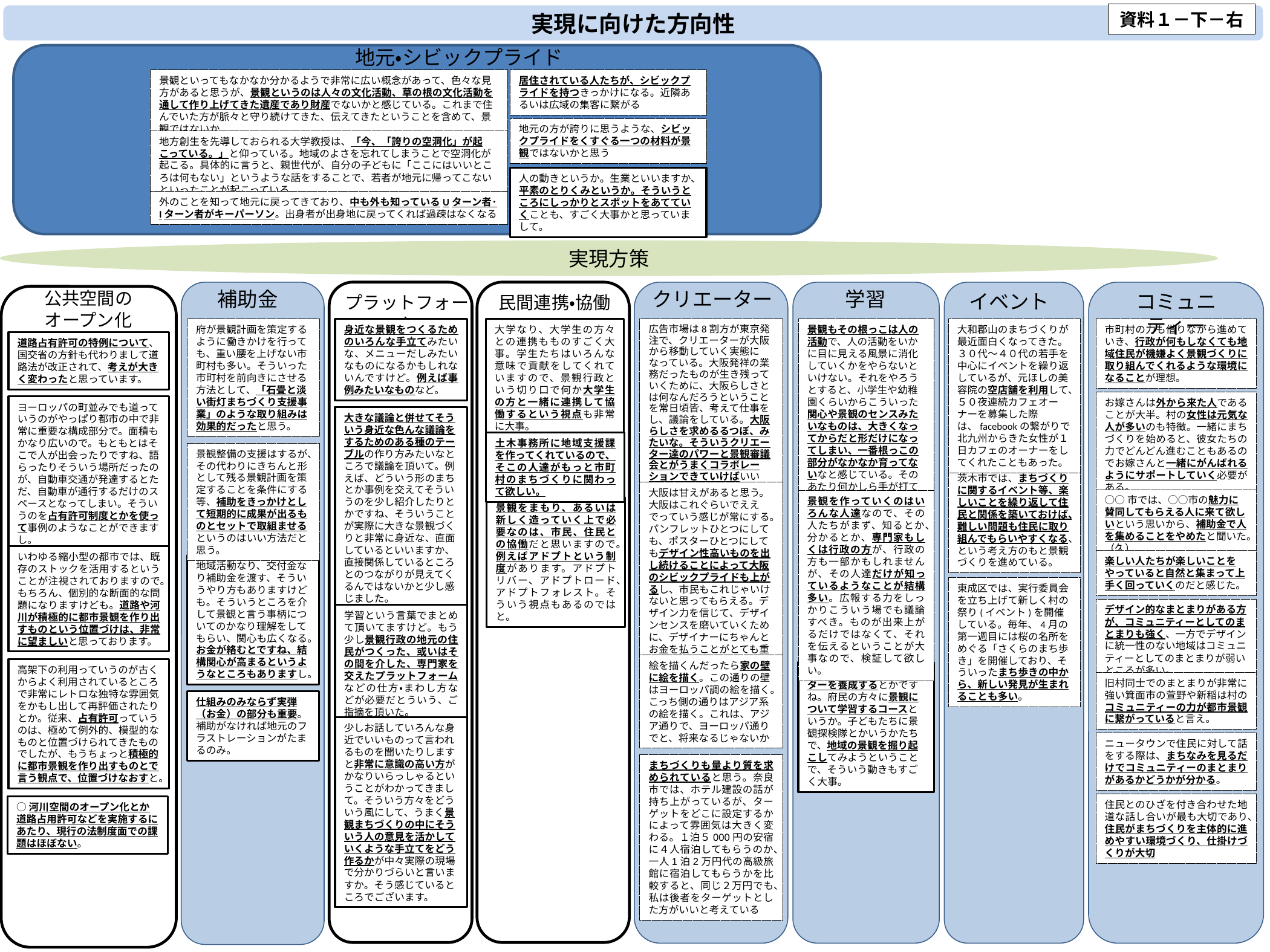

資料１－下－右
実現に向けた方向性

地元・シビックプライド

景観といってもなかなか分かるようで非常に広い概念があって、色々な見方があると思うが、景観というのは人々の文化活動、草の根の文化活動を通して作り上げてきた遺産であり財産でないかと感じている。これまで住んでいた方が脈々と守り続けてきた、伝えてきたということを含めて、景観ではないか
居住されている人たちが、シビックプライドを持つきっかけになる。近隣あるいは広域の集客に繋がる
地元の方が誇りに思うような、シビックプライドをくすぐる一つの材料が景観ではないかと思う
地方創生を先導しておられる大学教授は、「今、「誇りの空洞化」が起こっている。」と仰っている。地域のよさを忘れてしまうことで空洞化が起こる。具体的に言うと、親世代が、自分の子どもに「ここにはいいところは何もない」というような話をすることで、若者が地元に帰ってこないといったことが起こっている
人の動きというか。生業といいますか、平素のとりくみというか。そういうところにしっかりとスポットをあてていくことも、すごく大事かと思っていまして。
外のことを知って地元に戻ってきており、中も外も知っているUターン者･Iターン者がキーパーソン。出身者が出身地に戻ってくれば過疎はなくなる
実現方策

補助金

クリエーター
学習

公共空間の
オープン化
イベント
コミュニティー

プラットフォーム
民間連携・協働
府が景観計画を策定するように働きかけを行っても、重い腰を上げない市町村も多い。そういった市町村を前向きにさせる方法として、「石畳と淡い街灯まちづくり支援事業」のような取り組みは効果的だったと思う。
身近な景観をつくるためのいろんな手立てみたいな、メニューだしみたいなものになるかもしれないんですけど。例えば事例みたいなものなど。
大学なり、大学生の方々との連携もものすごく大事。学生たちはいろんな意味で貢献をしてくれていますので、景観行政という切り口で何か大学生の方と一緒に連携して協働するという視点も非常に大事。
広告市場は8割方が東京発注で、クリエーターが大阪から移動していく実態になっている。大阪発祥の業務だったものが生き残っていくために、大阪らしさとは何なんだろうということを常日頃皆、考えて仕事をし、議論をしている。大阪らしさを求めるるつぼ、みたいな。そういうクリエーター達のパワーと景観審議会とがうまくコラボレーションできていけばいい
景観もその根っこは人の活動で、人の活動をいかに目に見える風景に消化していくかをやらないといけない。それをやろうとすると、小学生や幼稚園くらいからこういった関心や景観のセンスみたいなものは、大きくなってからだと形だけになってしまい、一番根っこの部分がなかなか育ってないなと感じている。そのあたり何かしら手が打てないのか。
大和郡山のまちづくりが最近面白くなってきた。３０代～４０代の若手を中心にイベントを繰り返しているが、元ほしの美容院の空店舗を利用して、５０夜連続カフェオーナーを募集した際は、facebookの繋がりで北九州からきた女性が１日カフェのオーナーをしてくれたこともあった。
市町村の力も借りながら進めていき、行政が何もしなくても地域住民が機嫌よく景観づくりに取り組んでくれるような環境になることが理想。
道路占有許可の特例について、国交省の方針も代わりまして道路法が改正されて、考えが大きく変わったと思っています。
お嫁さんは外から来た人であることが大半。村の女性は元気な人が多いのも特徴。一緒にまちづくりを始めると、彼女たちの力でどんどん進むこともあるのでお嫁さんと一緒にがんばれるようにサポートしていく必要がある。
ヨーロッパの町並みでも道っていうのがやっぱり都市の中で非常に重要な構成部分で。面積もかなり広いので。もともとはそこで人が出会ったりですね、語らったりそういう場所だったのが、自動車交通が発達するとただ、自動車が通行するだけのスペースとなってしまい。そういうのを占有許可制度とかを使って事例のようなことができますし。
大きな議論と併せてそういう身近な色んな議論をするためのある種のテーブルの作り方みたいなところで議論を頂いて。例えば、どういう形のまちとか事例を交えてそういうのを少し紹介したりとかですね、そういうことが実際に大きな景観づくりと非常に身近な、直面しているといいますか、直接関係しているところとのつながりが見えてくるんではないかと少し感じました。
土木事務所に地域支援課を作ってくれているので、そこの人達がもっと市町村のまちづくりに関わって欲しい。
景観整備の支援はするが、その代わりにきちんと形として残る景観計画を策定することを条件にする等、補助をきっかけとして短期的に成果が出るものとセットで取組ませるというのはいい方法だと思う。
茨木市では、まちづくりに関するイベント等、楽しいことを繰り返して住民と関係を築いておけば、難しい問題も住民に取り組んでもらいやすくなる、という考え方のもと景観づくりを進めている。
大阪は甘えがあると思う。大阪はこれぐらいでええでっていう感じが常にする。パンフレットひとつにしても、ポスターひとつにしてもデザイン性高いものを出し続けることによって大阪のシビックプライドも上がるし、市民もこれじゃいけないと思ってもらえる。デザイン力を信じて、デザインセンスを磨いていくために、デザイナーにちゃんとお金を払うことがとても重要
○○市では、○○市の魅力に賛同してもらえる人に来て欲しいという思いから、補助金で人を集めることをやめたと聞いた。（久）
景観を作っていくのはいろんな人達なので、その人たちがまず、知るとか、分かるとか、専門家もしくは行政の方が、行政の方も一部かもしれませんが、その人達だけが知っているようなことが結構多い。広報する力をしっかりこういう場でも議論すべき。ものが出来上がるだけではなくて、それを伝えるということが大事なので、検証して欲しい。
景観をまもり、あるいは新しく造っていく上で必要なのは、市民、住民との協働だと思いますので。例えばアドプトという制度があります。アドプトリバー、アドプトロード、アドプトフォレスト。そういう視点もあるのではと。
いわゆる縮小型の都市では、既存のストックを活用するということが注視されておりますので。もちろん、個別的な断面的な問題になりますけども。道路や河川が積極的に都市景観を作り出すものという位置づけは、非常に望ましいと思っております。
楽しい人たちが楽しいことをやっていると自然と集まって上手く回っていくのだと感じた。
地域活動なり、交付金なり補助金を渡す、そういうやり方もありますけども。そういうところを介して景観と言う事柄についてのかなり理解をしてもらい、関心も広くなる。お金が絡むとですね、結構関心が高まるというようなところもありますし。
東成区では、実行委員会を立ち上げて新しく村の祭り(イベント)を開催している。毎年、4月の第一週目には桜の名所をめぐる「さくらのまち歩き」を開催しており、そういったまち歩きの中から、新しい発見が生まれることも多い。
デザイン的なまとまりがある方が、コミュニティーとしてのまとまりも強く、一方でデザインに統一性のない地域はコミュニティーとしてのまとまりが弱いところが多い。
学習という言葉でまとめて頂いてますけど。もう少し景観行政の地元の住民がつくった、或いはその間を介した、専門家を交えたプラットフォームなどの仕方・まわし方などが必要だとういう、ご指摘を頂いた。
絵を描くんだったら家の壁に絵を描く。この通りの壁はヨーロッパ調の絵を描く。こっち側の通りはアジア系の絵を描く。これは、アジア通りで、ヨーロッパ通りでと、将来なるじゃないか
高架下の利用っていうのが古くからよく利用されているところで非常にレトロな独特な雰囲気をかもし出して再評価されたりとか。従来、占有許可っていうのは、極めて例外的、模型的なものと位置づけられてきたものでしたが、もうちょっと積極的に都市景観を作り出すものとで言う観点で、位置づけなおすと。
人でいうと、景観サポーターを養成するとかですね。府民の方々に景観について学習するコースというか。子どもたちに景観探検隊とかいうかたちで、地域の景観を掘り起こしてみようということで、そういう動きもすごく大事。
旧村同士でのまとまりが非常に強い箕面市の萱野や新稲は村のコミュニティーの力が都市景観に繋がっていると言え。
仕組みのみならず実弾（お金）の部分も重要。補助がなければ地元のフラストレーションがたまるのみ。
少しお話していろんな身近でいいものって言われるものを聞いたりしますと非常に意識の高い方がかなりいらっしゃるということがわかってきまして。そういう方々をどういう風にして、うまく景観まちづくりの中にそういう人の意見を活かしていくような手立てをどう作るかが中々実際の現場で分かりづらいと言いますか。そう感じているところでございます。
ニュータウンで住民に対して話をする際は、まちなみを見るだけでコミュニティーのまとまりがあるかどうかが分かる。
まちづくりも量より質を求められていると思う。奈良市では、ホテル建設の話が持ち上がっているが、ターゲットをどこに設定するかによって雰囲気は大きく変わる。１泊５000円の安宿に４人宿泊してもらうのか、一人1泊2万円代の高級旅館に宿泊してもらうかを比較すると、同じ２万円でも、私は後者をターゲットとした方がいいと考えている
住民とのひざを付き合わせた地道な話し合いが最も大切であり、住民がまちづくりを主体的に進めやすい環境づくり、仕掛けづくりが大切
○河川空間のオープン化とか道路占用許可などを実施するにあたり、現行の法制度面での課題はほぼない。